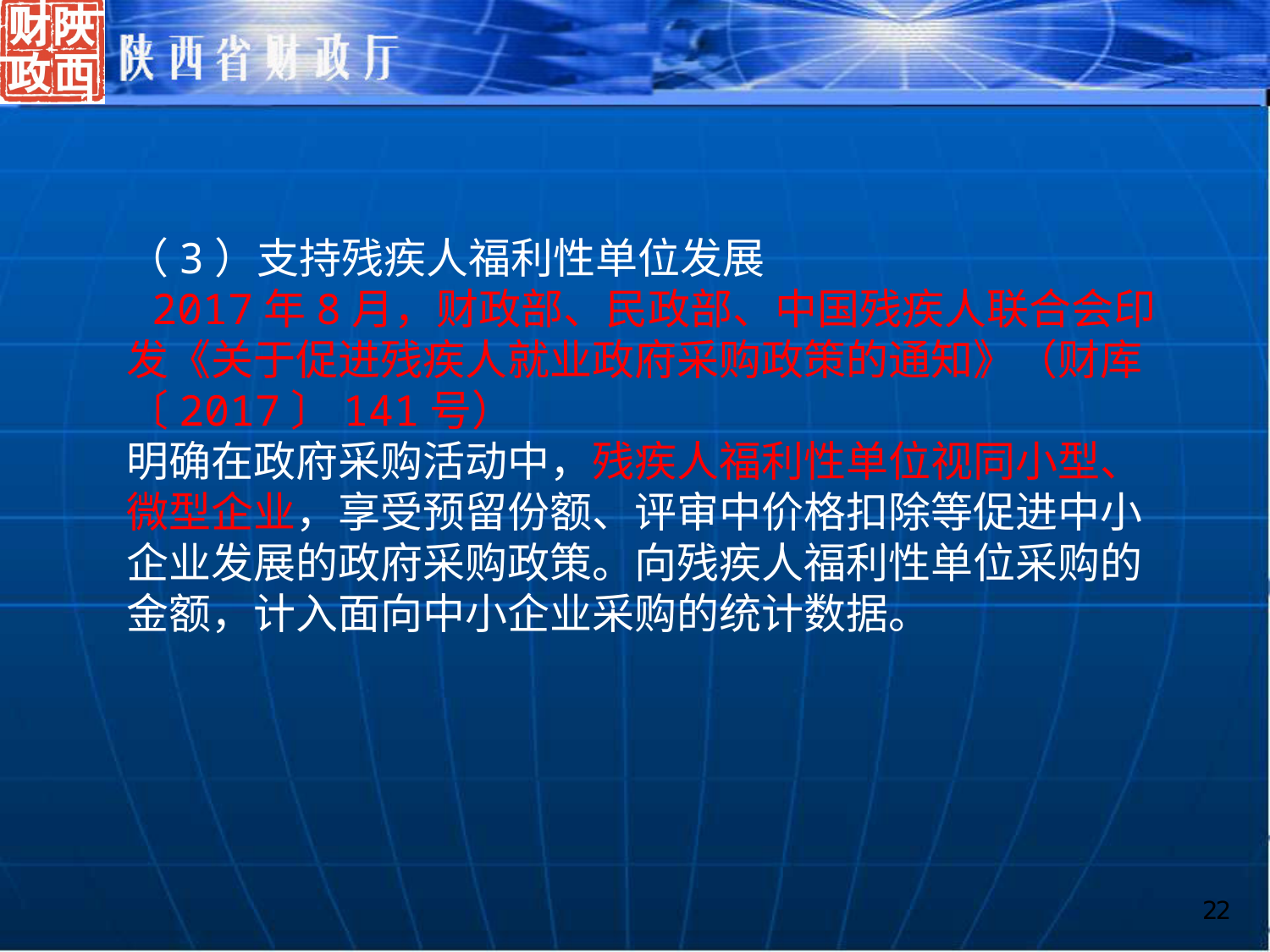

（3）支持残疾人福利性单位发展
 2017年8月，财政部、民政部、中国残疾人联合会印发《关于促进残疾人就业政府采购政策的通知》（财库〔2017〕141号）
明确在政府采购活动中，残疾人福利性单位视同小型、微型企业，享受预留份额、评审中价格扣除等促进中小企业发展的政府采购政策。向残疾人福利性单位采购的金额，计入面向中小企业采购的统计数据。
22